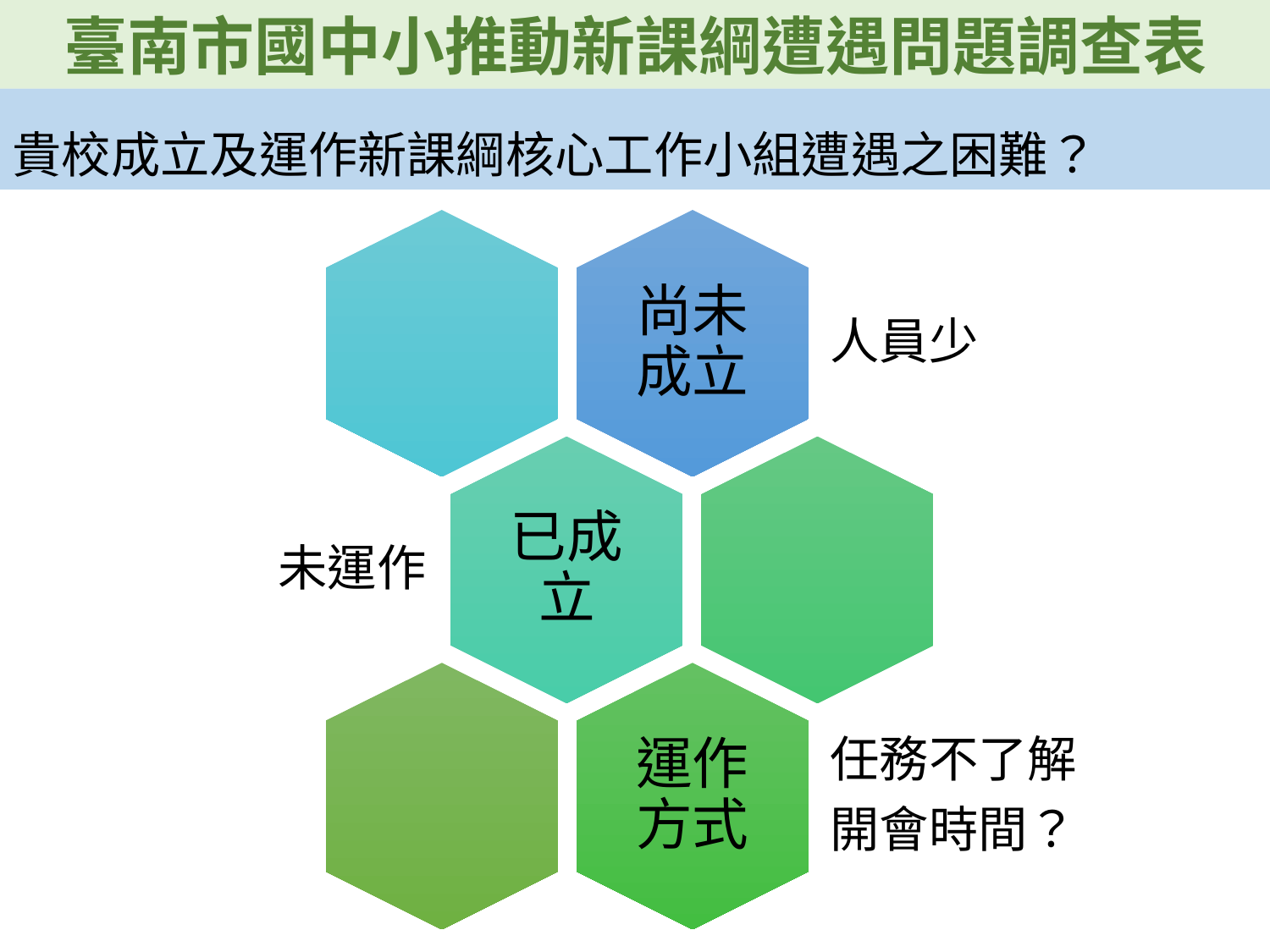

臺南市國中小推動新課綱遭遇問題調查表
貴校成立及運作新課綱核心工作小組遭遇之困難？
尚未成立
人員少

已成立
未運作

運作方式
任務不了解
開會時間？